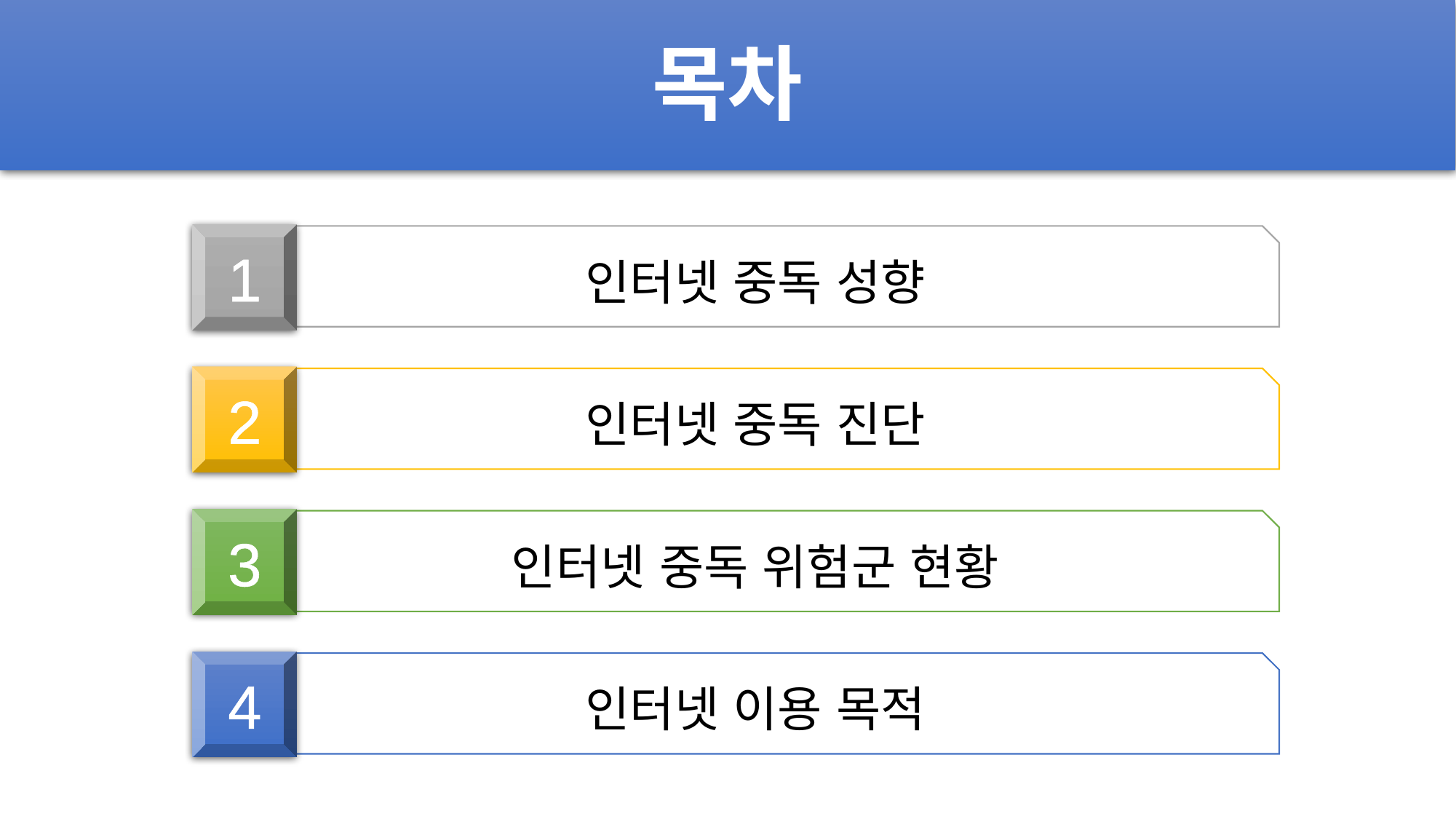

# 목차
1
인터넷 중독 성향
2
인터넷 중독 진단
3
인터넷 중독 위험군 현황
4
인터넷 이용 목적